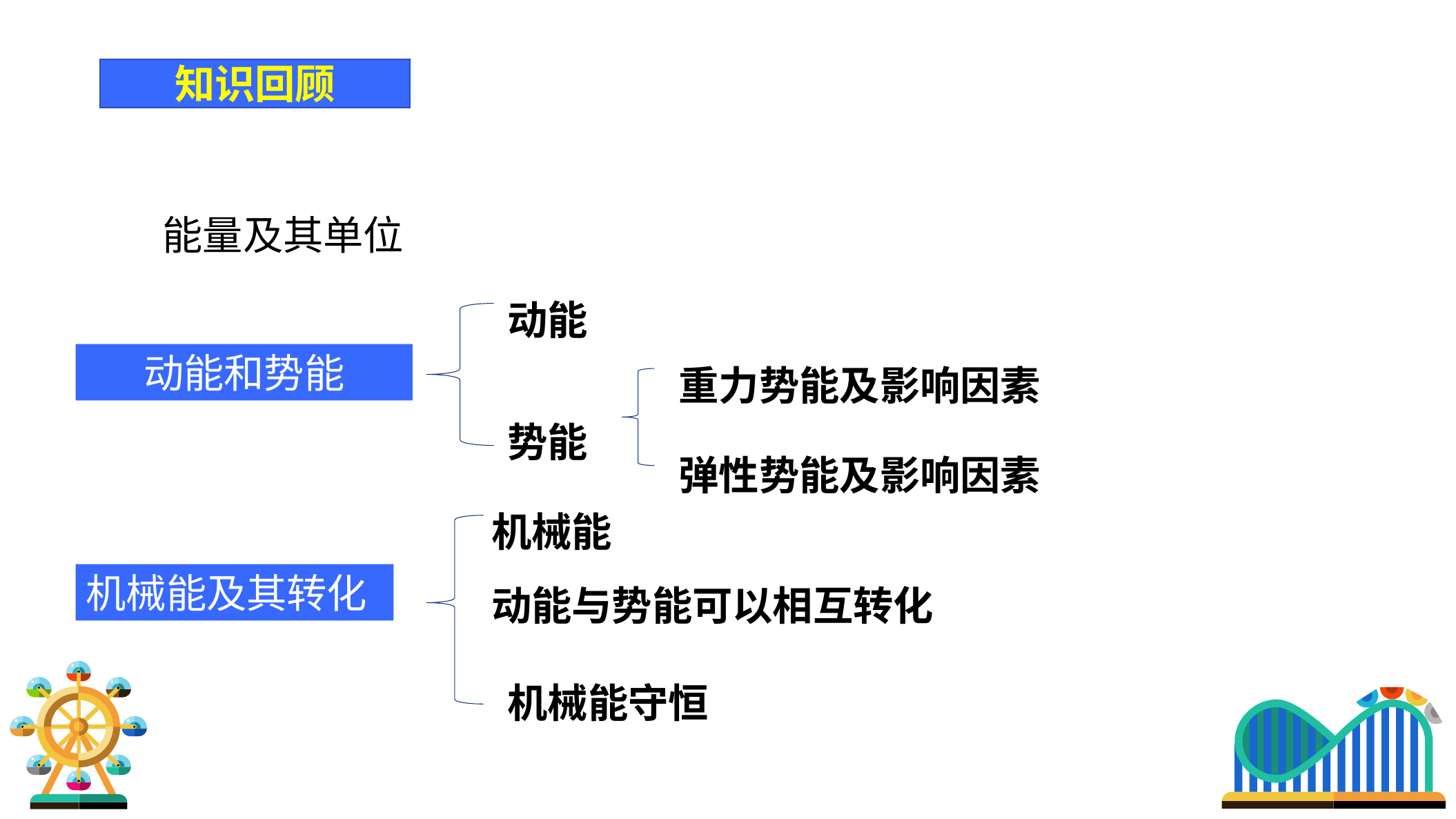

知识回顾
能量及其单位
动能

重力势能及影响因素
动能和势能

势能
弹性势能及影响因素
机械能

机械能及其转化
动能与势能可以相互转化
机械能守恒